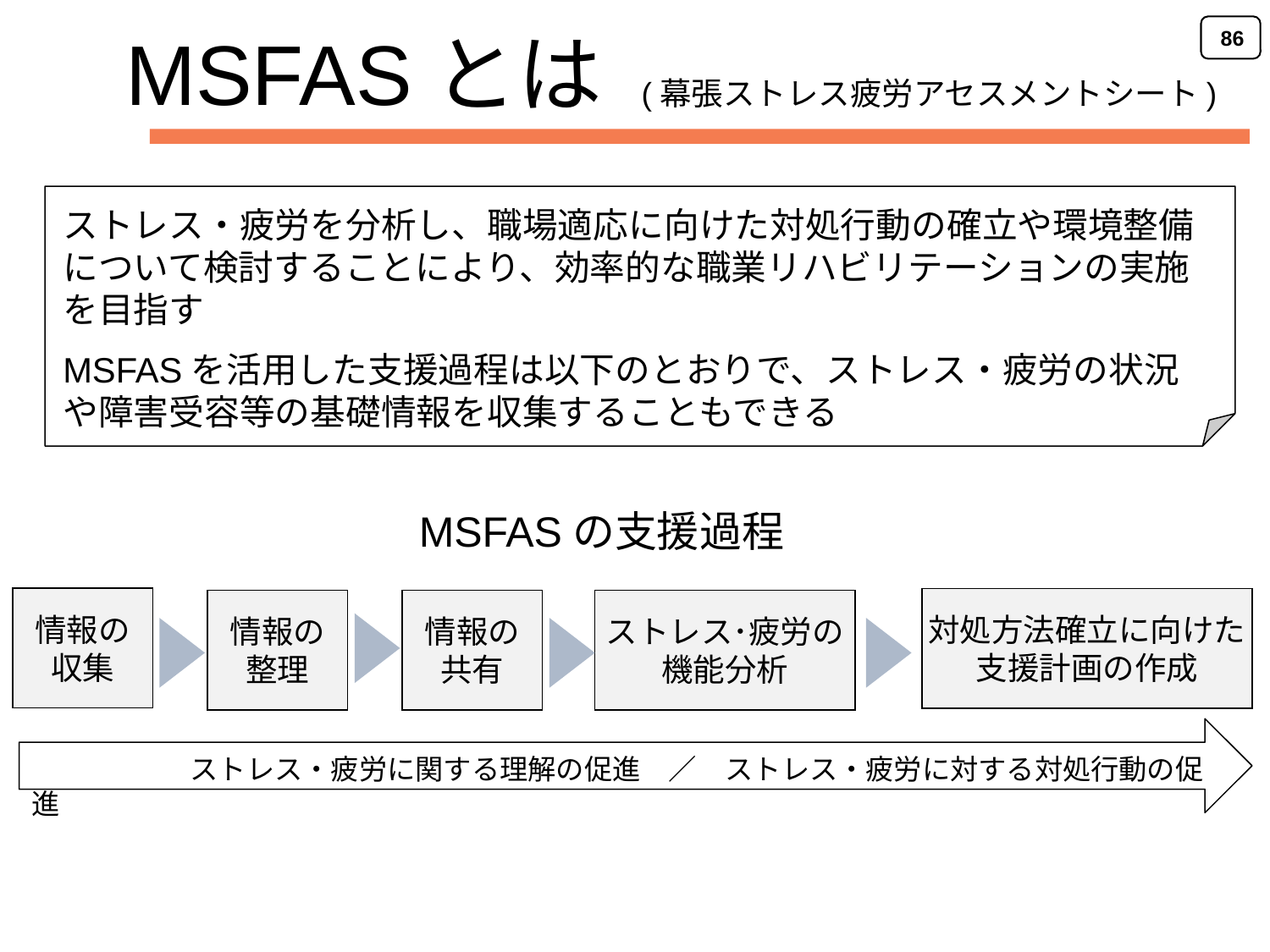

86
MSFASとは (幕張ストレス疲労アセスメントシート)

ストレス・疲労を分析し、職場適応に向けた対処行動の確立や環境整備について検討することにより、効率的な職業リハビリテーションの実施を目指す
MSFASを活用した支援過程は以下のとおりで、ストレス・疲労の状況や障害受容等の基礎情報を収集することもできる

MSFASの支援過程
情報の
収集
対処方法確立に向けた
支援計画の作成
情報の
整理
情報の
共有
ストレス･疲労の
機能分析

　　　　　ストレス・疲労に関する理解の促進　／　ストレス・疲労に対する対処行動の促進